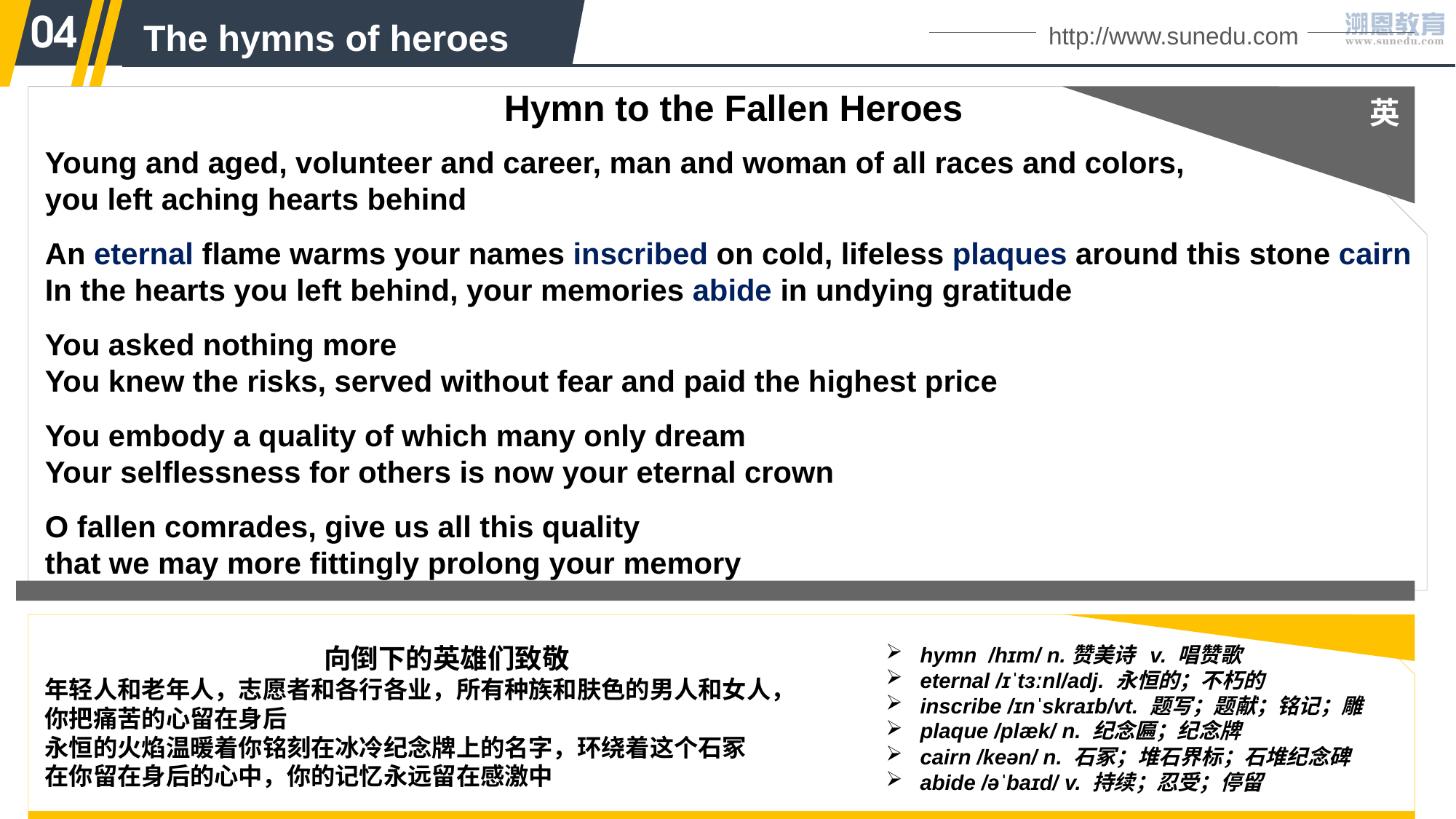

04

 The hymns of heroes
http://www.sunedu.com
Hymn to the Fallen Heroes

Young and aged, volunteer and career, man and woman of all races and colors,
you left aching hearts behind

An eternal flame warms your names inscribed on cold, lifeless plaques around this stone cairn
In the hearts you left behind, your memories abide in undying gratitude

You asked nothing more
You knew the risks, served without fear and paid the highest price

You embody a quality of which many only dream
Your selflessness for others is now your eternal crown

O fallen comrades, give us all this quality
that we may more fittingly prolong your memory

英

向倒下的英雄们致敬
年轻人和老年人，志愿者和各行各业，所有种族和肤色的男人和女人，
你把痛苦的心留在身后
永恒的火焰温暖着你铭刻在冰冷纪念牌上的名字，环绕着这个石冢
在你留在身后的心中，你的记忆永远留在感激中
hymn  /hɪm/ n.赞美诗  v. 唱赞歌
eternal /ɪˈtɜːnl/adj. 永恒的；不朽的
inscribe /ɪnˈskraɪb/vt. 题写；题献；铭记；雕
plaque /plæk/ n. 纪念匾；纪念牌
cairn /keən/ n. 石冢；堆石界标；石堆纪念碑
abide /əˈbaɪd/ v. 持续；忍受；停留